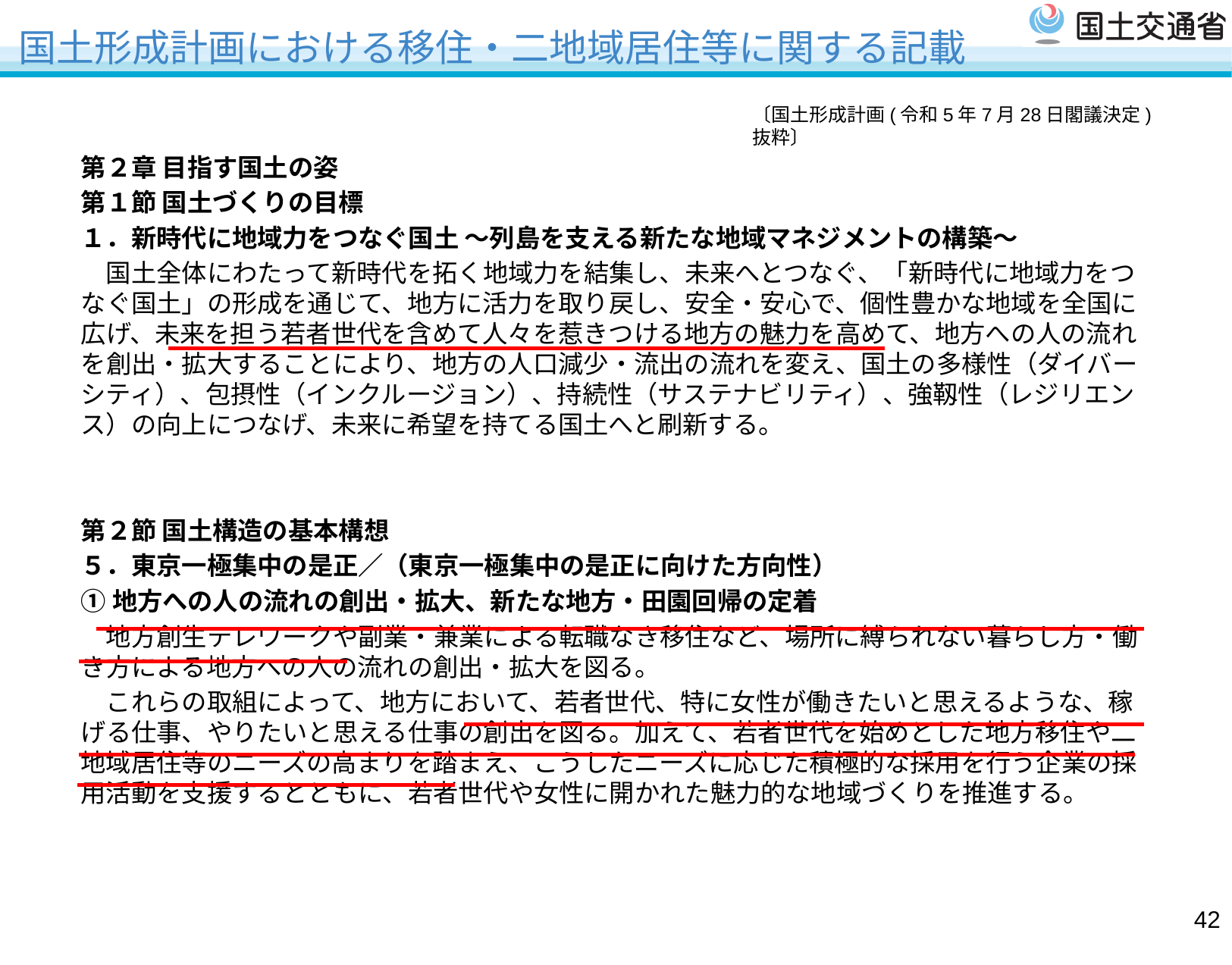

# 国土形成計画における移住・二地域居住等に関する記載
〔国土形成計画(令和5年7月28日閣議決定)抜粋〕
第２章 目指す国土の姿
第１節 国土づくりの目標
１．新時代に地域力をつなぐ国土 ～列島を支える新たな地域マネジメントの構築～
　国土全体にわたって新時代を拓く地域力を結集し、未来へとつなぐ、「新時代に地域力をつなぐ国土」の形成を通じて、地方に活力を取り戻し、安全・安心で、個性豊かな地域を全国に広げ、未来を担う若者世代を含めて人々を惹きつける地方の魅力を高めて、地方への人の流れを創出・拡大することにより、地方の人口減少・流出の流れを変え、国土の多様性（ダイバーシティ）、包摂性（インクルージョン）、持続性（サステナビリティ）、強靱性（レジリエンス）の向上につなげ、未来に希望を持てる国土へと刷新する。

第２節 国土構造の基本構想
５．東京一極集中の是正／（東京一極集中の是正に向けた方向性）
①地方への人の流れの創出・拡大、新たな地方・田園回帰の定着
　地方創生テレワークや副業・兼業による転職なき移住など、場所に縛られない暮らし方・働き方による地方への人の流れの創出・拡大を図る。
　これらの取組によって、地方において、若者世代、特に女性が働きたいと思えるような、稼げる仕事、やりたいと思える仕事の創出を図る。加えて、若者世代を始めとした地方移住や二地域居住等のニーズの高まりを踏まえ、こうしたニーズに応じた積極的な採用を行う企業の採用活動を支援するとともに、若者世代や女性に開かれた魅力的な地域づくりを推進する。
42